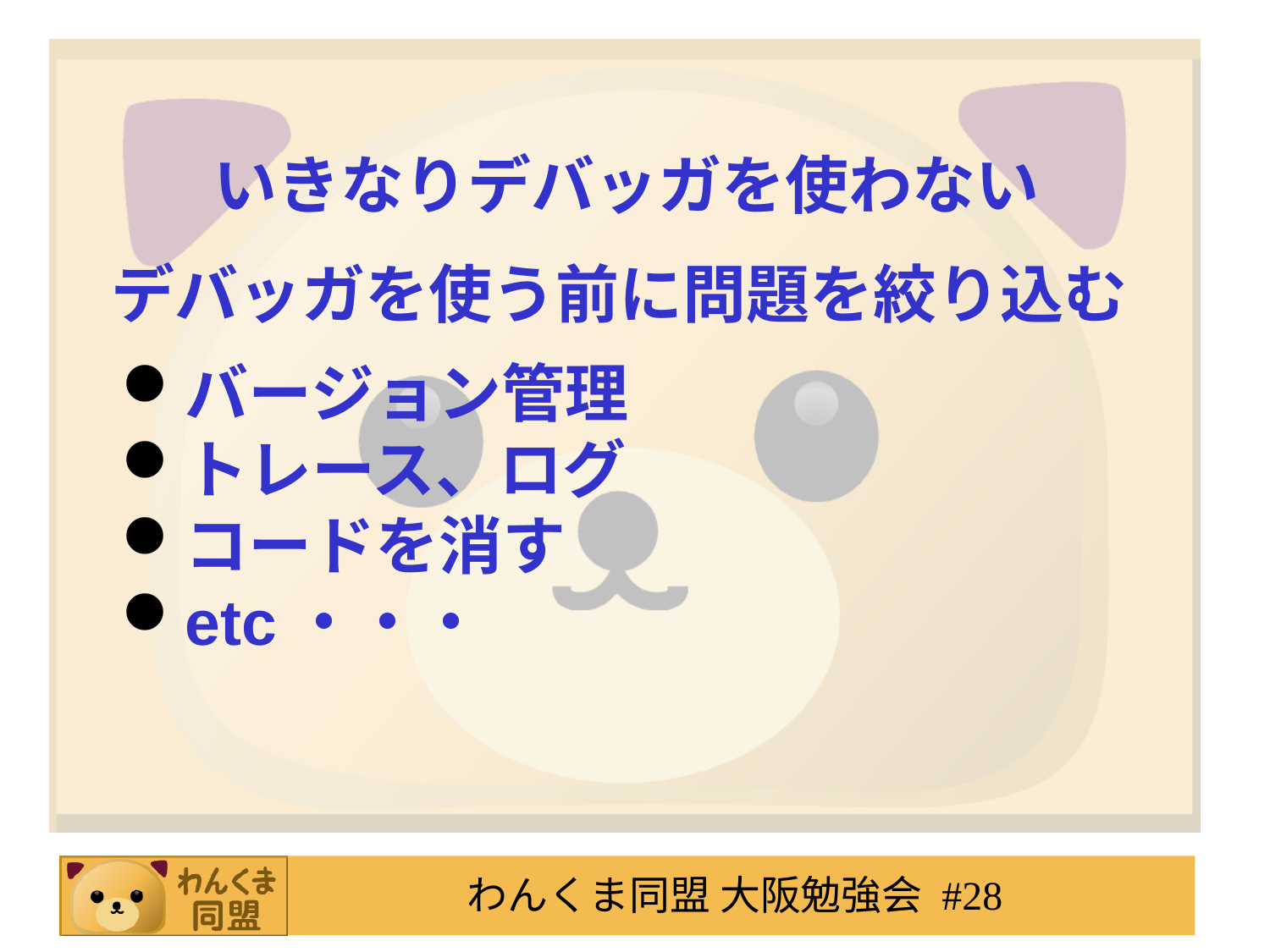

いきなりデバッガを使わない
デバッガを使う前に問題を絞り込む
バージョン管理
トレース、ログ
コードを消す
etc・・・